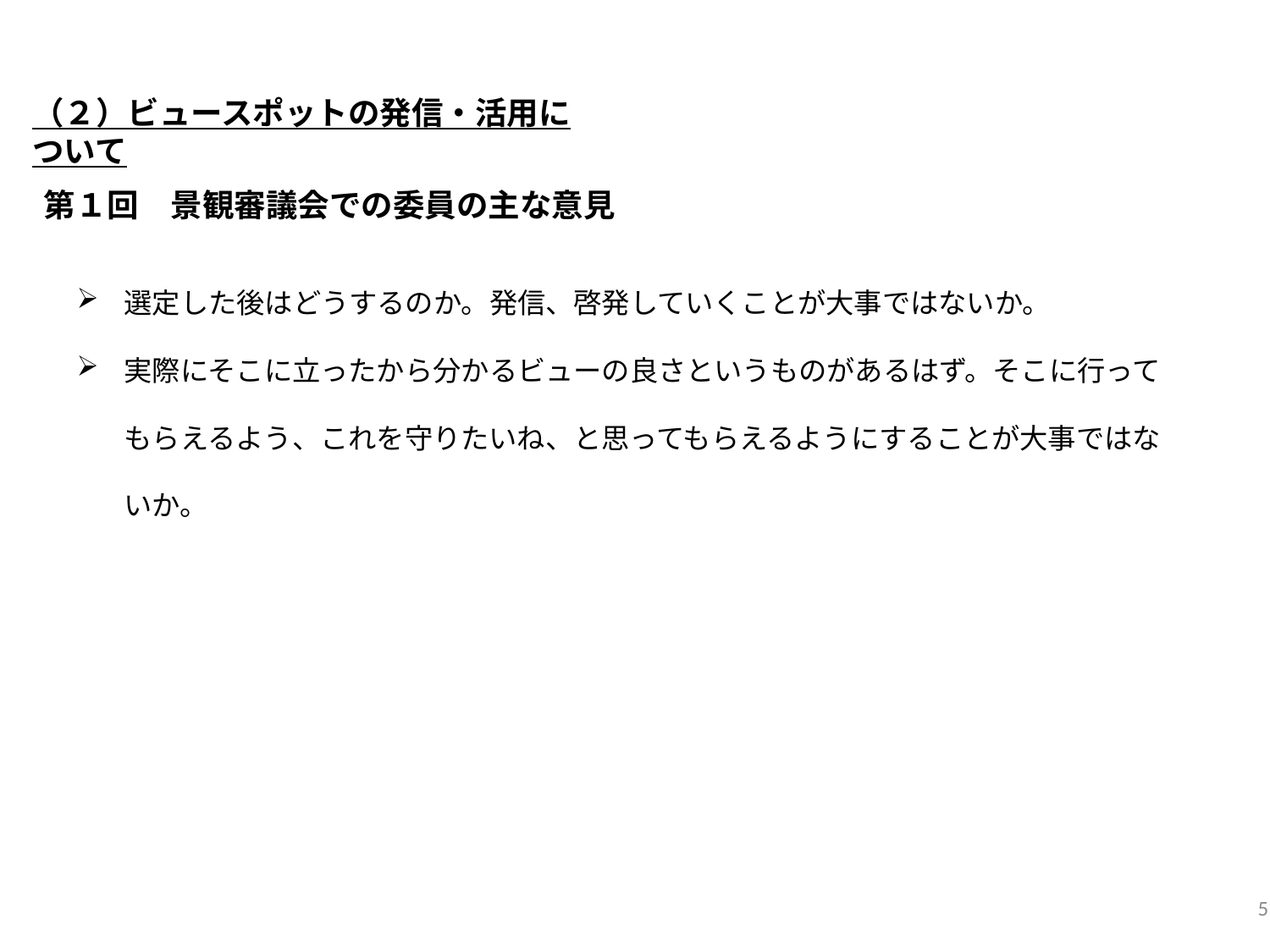

（２）ビュースポットの発信・活用について
第１回　景観審議会での委員の主な意見
選定した後はどうするのか。発信、啓発していくことが大事ではないか。
実際にそこに立ったから分かるビューの良さというものがあるはず。そこに行ってもらえるよう、これを守りたいね、と思ってもらえるようにすることが大事ではないか。
5